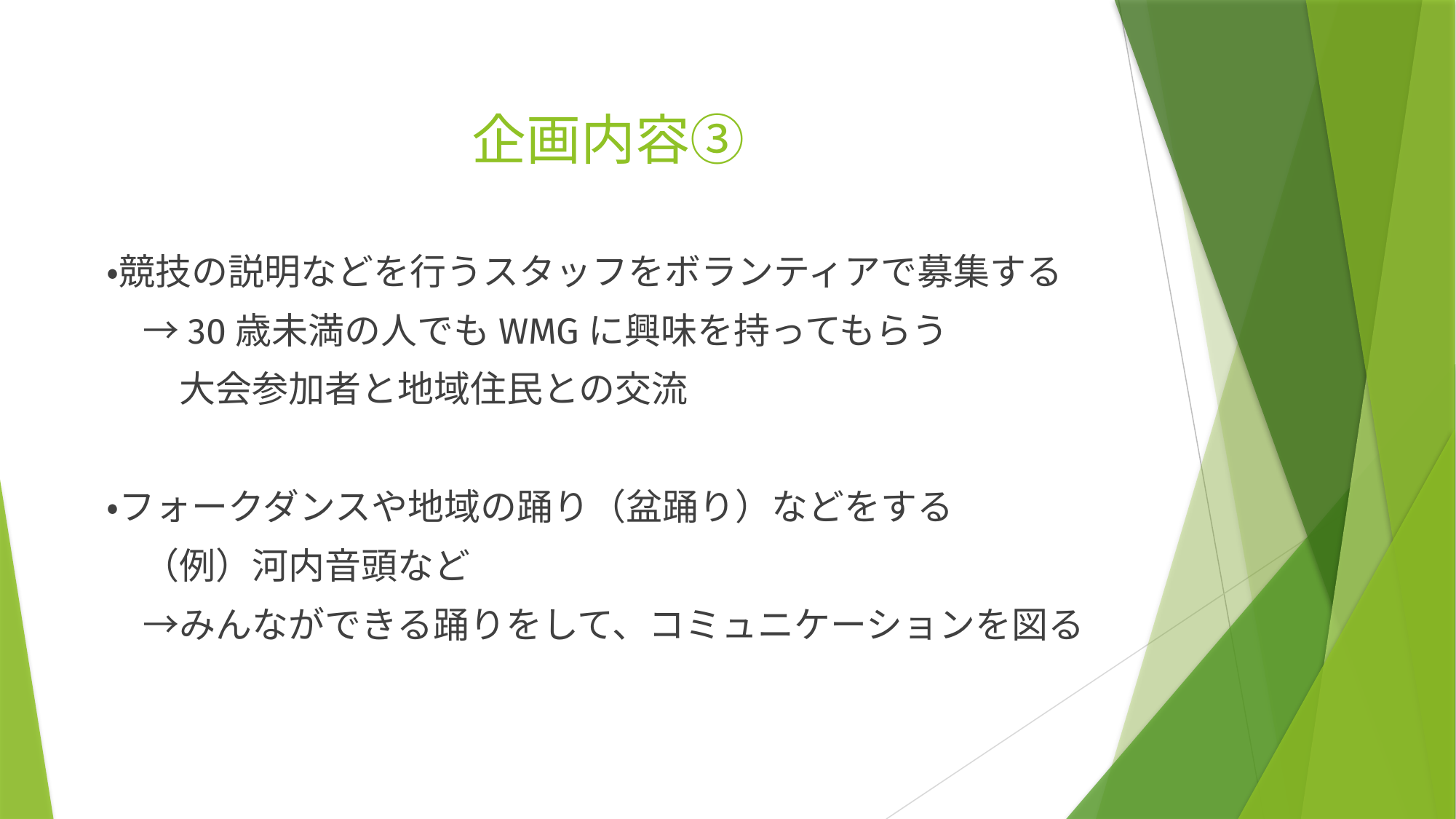

# 企画内容③
・競技の説明などを行うスタッフをボランティアで募集する
　→30歳未満の人でもWMGに興味を持ってもらう
　　大会参加者と地域住民との交流

・フォークダンスや地域の踊り（盆踊り）などをする
　（例）河内音頭など
　→みんなができる踊りをして、コミュニケーションを図る